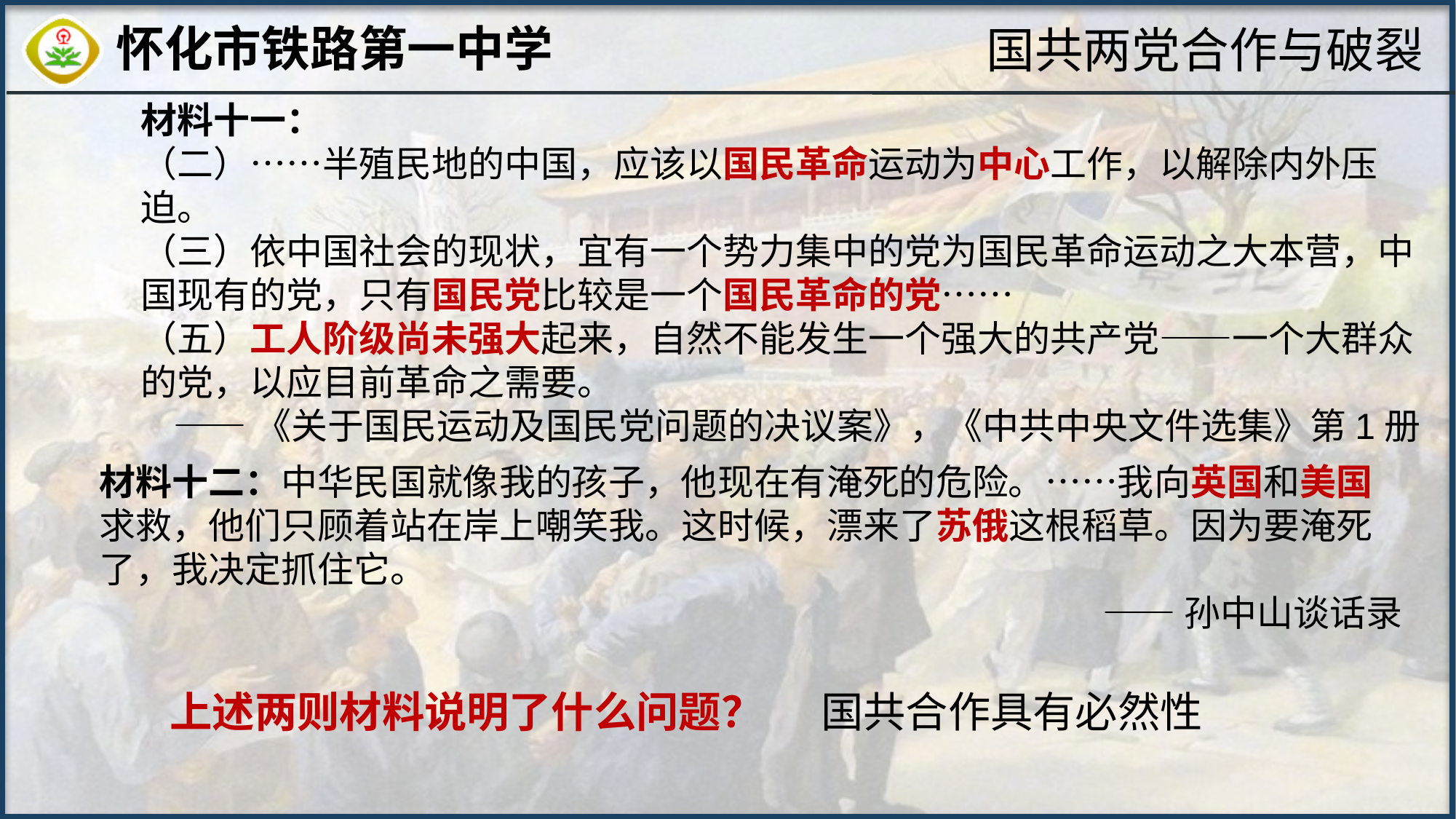

国共两党合作与破裂
材料十一：
（二）……半殖民地的中国，应该以国民革命运动为中心工作，以解除内外压迫。
（三）依中国社会的现状，宜有一个势力集中的党为国民革命运动之大本营，中国现有的党，只有国民党比较是一个国民革命的党……
（五）工人阶级尚未强大起来，自然不能发生一个强大的共产党——一个大群众的党，以应目前革命之需要。
    ——《关于国民运动及国民党问题的决议案》，《中共中央文件选集》第1册
材料十二：中华民国就像我的孩子，他现在有淹死的危险。……我向英国和美国求救，他们只顾着站在岸上嘲笑我。这时候，漂来了苏俄这根稻草。因为要淹死了，我决定抓住它。
——孙中山谈话录
上述两则材料说明了什么问题？
国共合作具有必然性